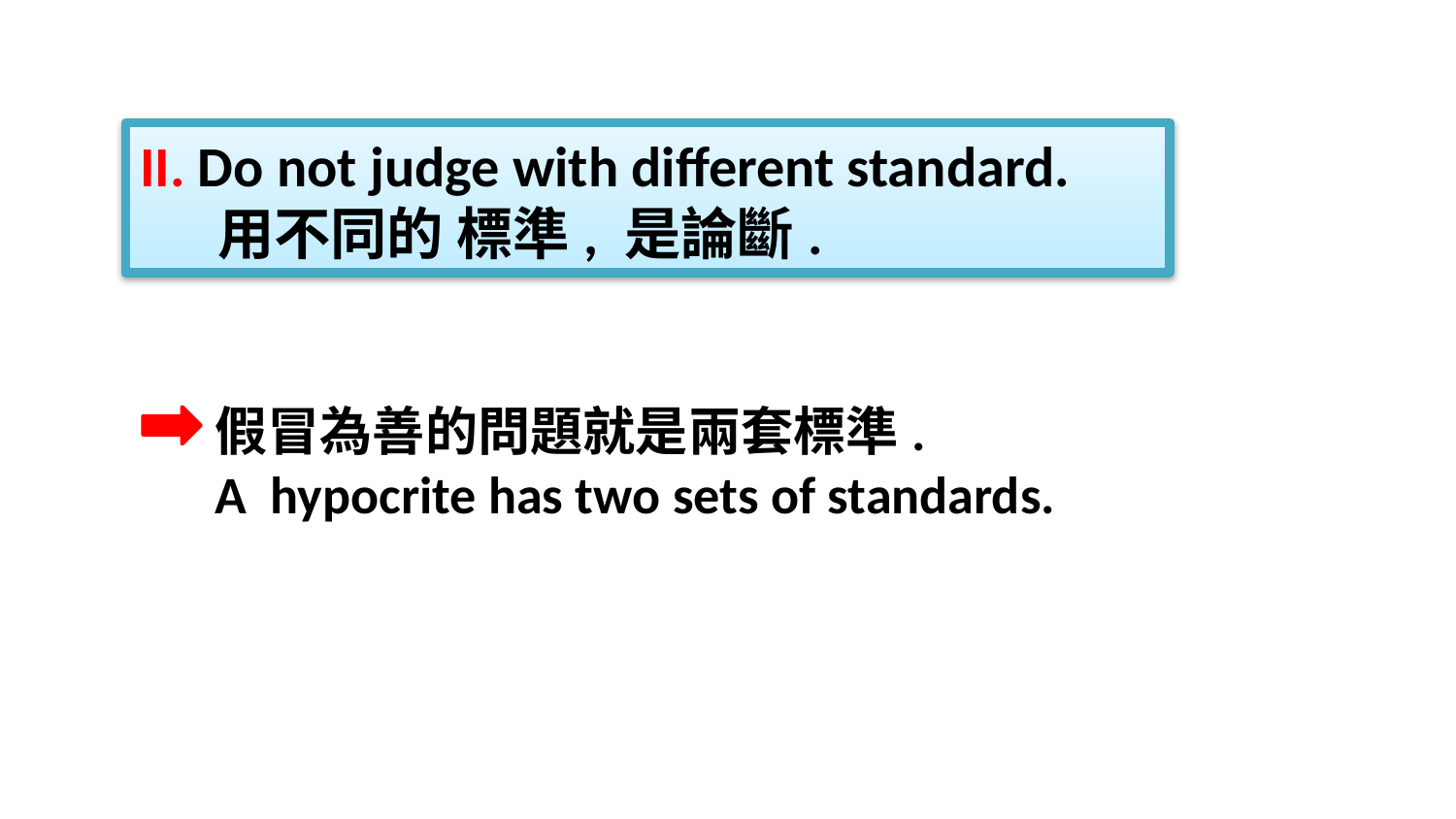

II. Do not judge with different standard.
     用不同的 標準, 是論斷.
假冒為善的問題就是兩套標準.
A  hypocrite has two sets of standards.